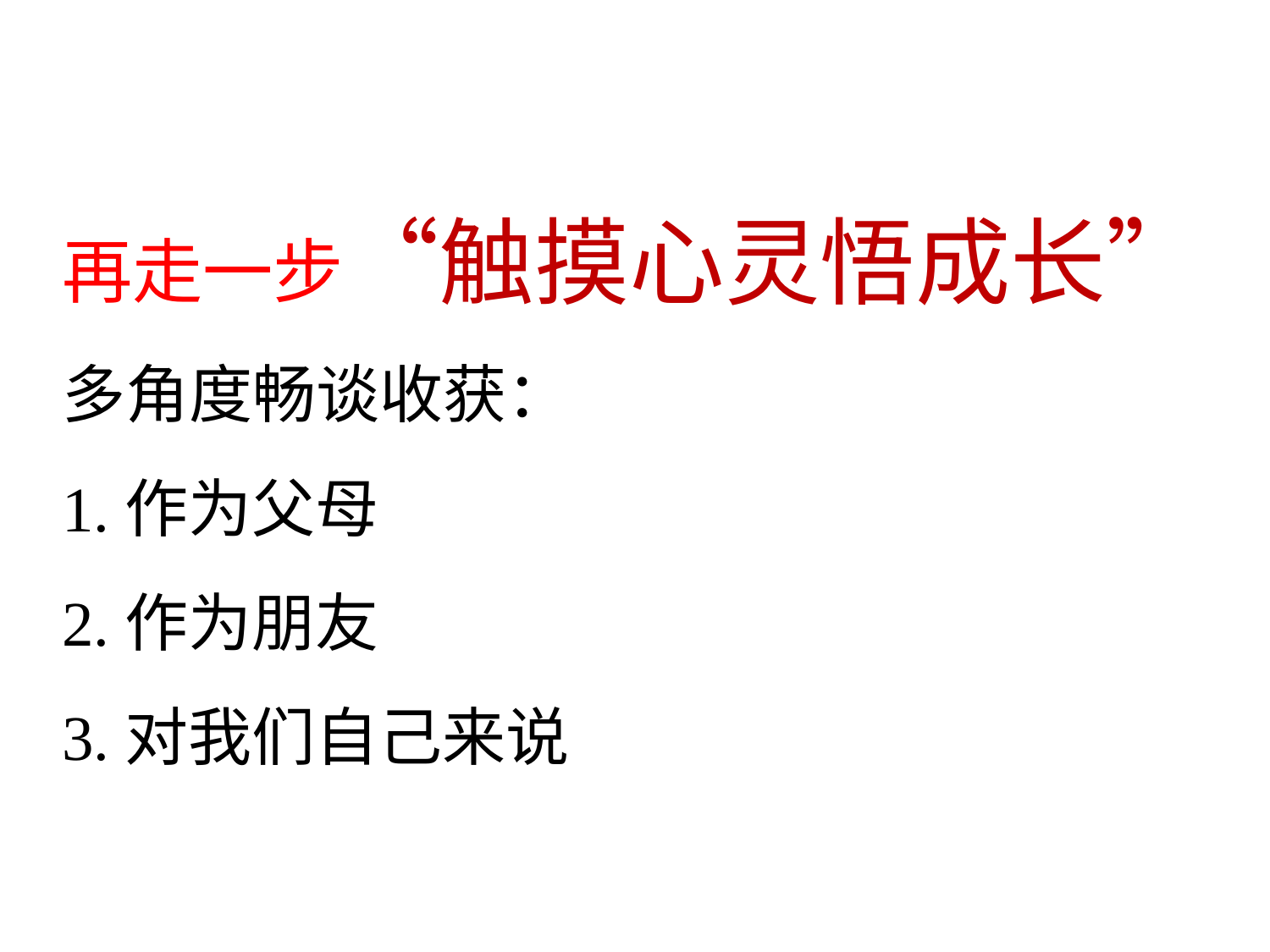

再走一步“触摸心灵悟成长”
多角度畅谈收获：
1.作为父母
2.作为朋友
3.对我们自己来说